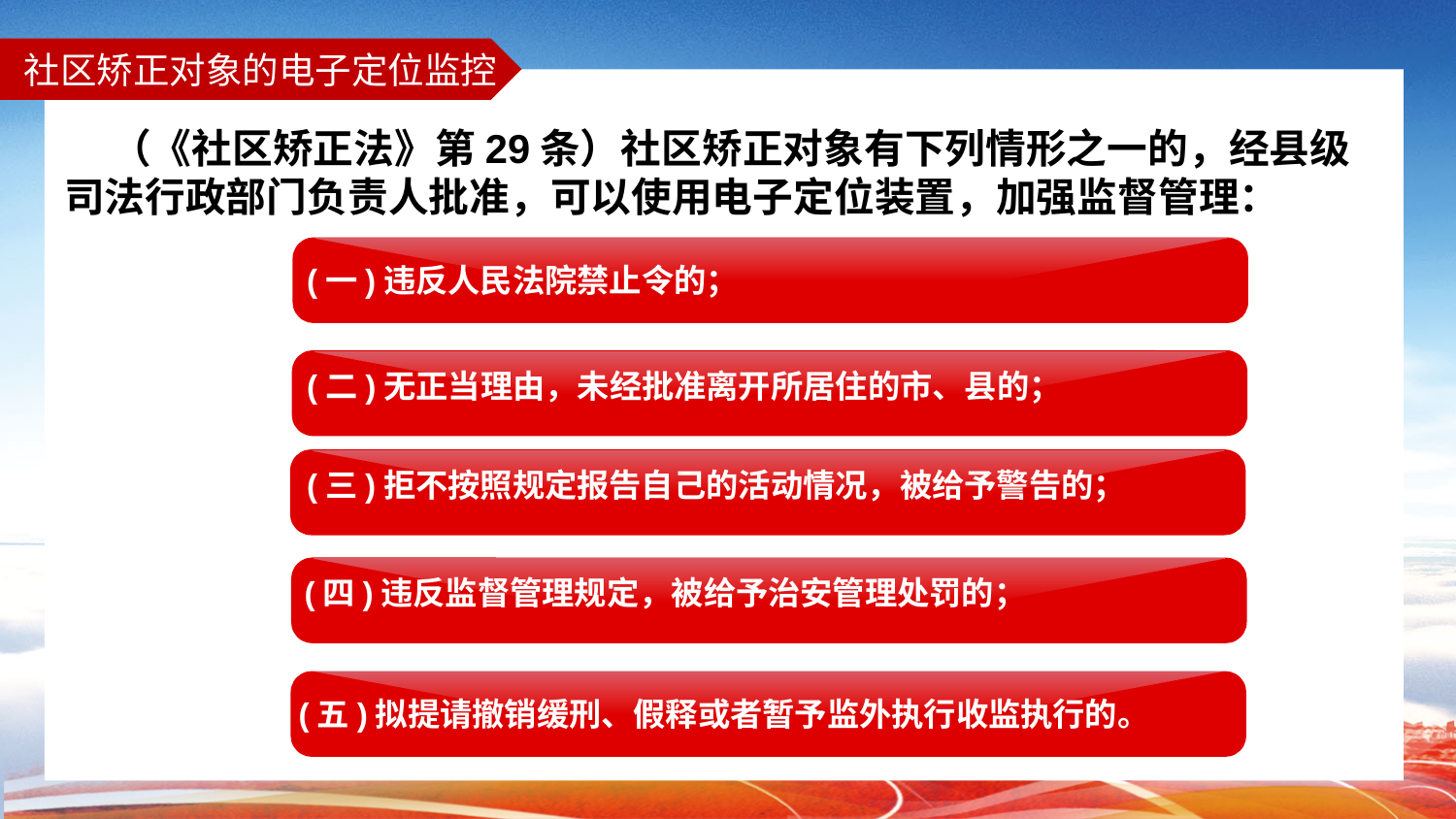

# 社区矫正对象的电子定位监控
    （《社区矫正法》第29条）社区矫正对象有下列情形之一的，经县级司法行政部门负责人批准，可以使用电子定位装置，加强监督管理：

(一)违反人民法院禁止令的；

(二)无正当理由，未经批准离开所居住的市、县的；

(三)拒不按照规定报告自己的活动情况，被给予警告的；

(四)违反监督管理规定，被给予治安管理处罚的；

(五)拟提请撤销缓刑、假释或者暂予监外执行收监执行的。